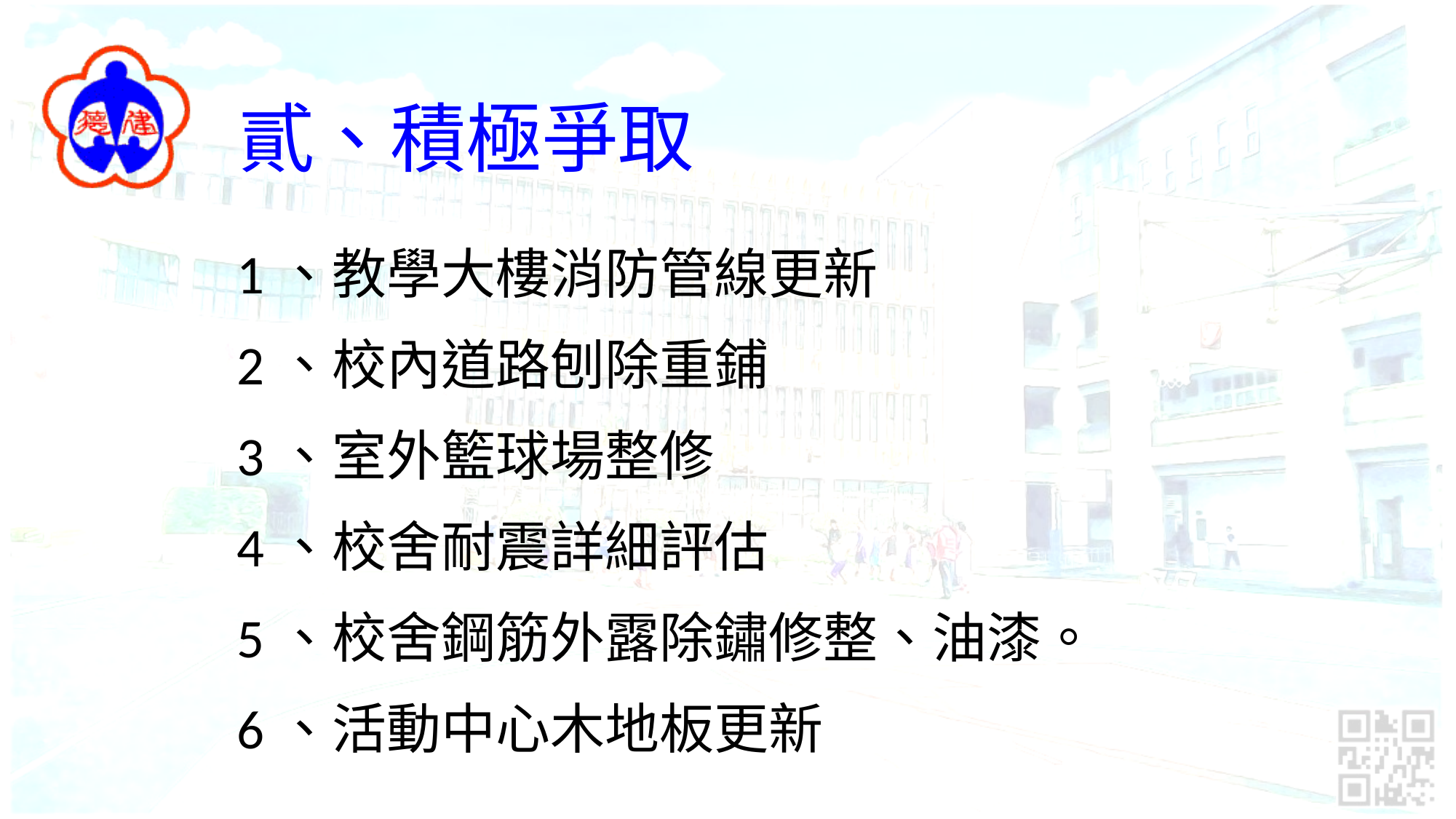

貳、積極爭取
1、教學大樓消防管線更新
2、校內道路刨除重鋪
3、室外籃球場整修
4、校舍耐震詳細評估
5、校舍鋼筋外露除鏽修整、油漆。
6、活動中心木地板更新